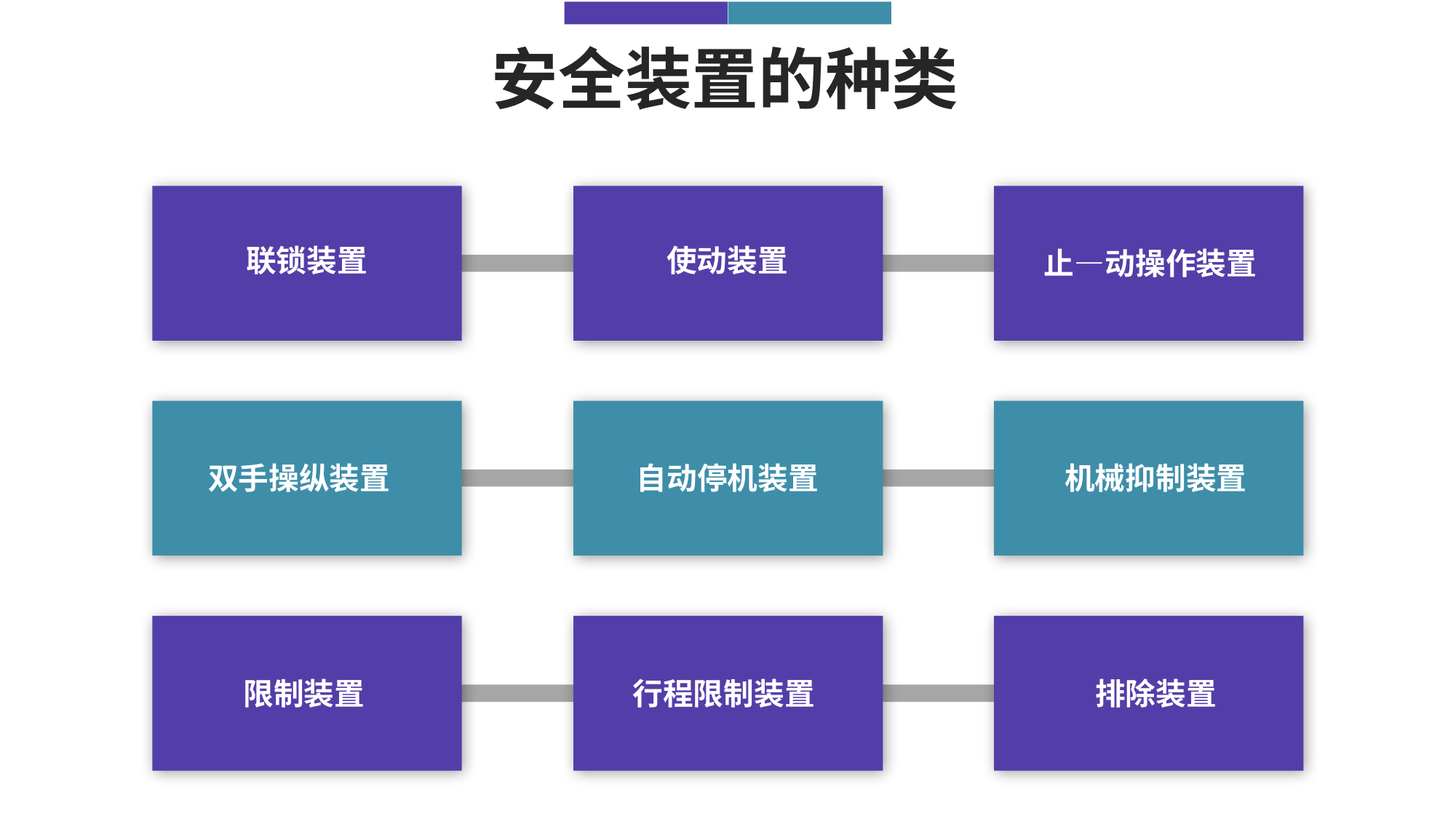

安全装置的种类

联锁装置
使动装置
止—动操作装置

双手操纵装置
自动停机装置
机械抑制装置

限制装置
行程限制装置
排除装置